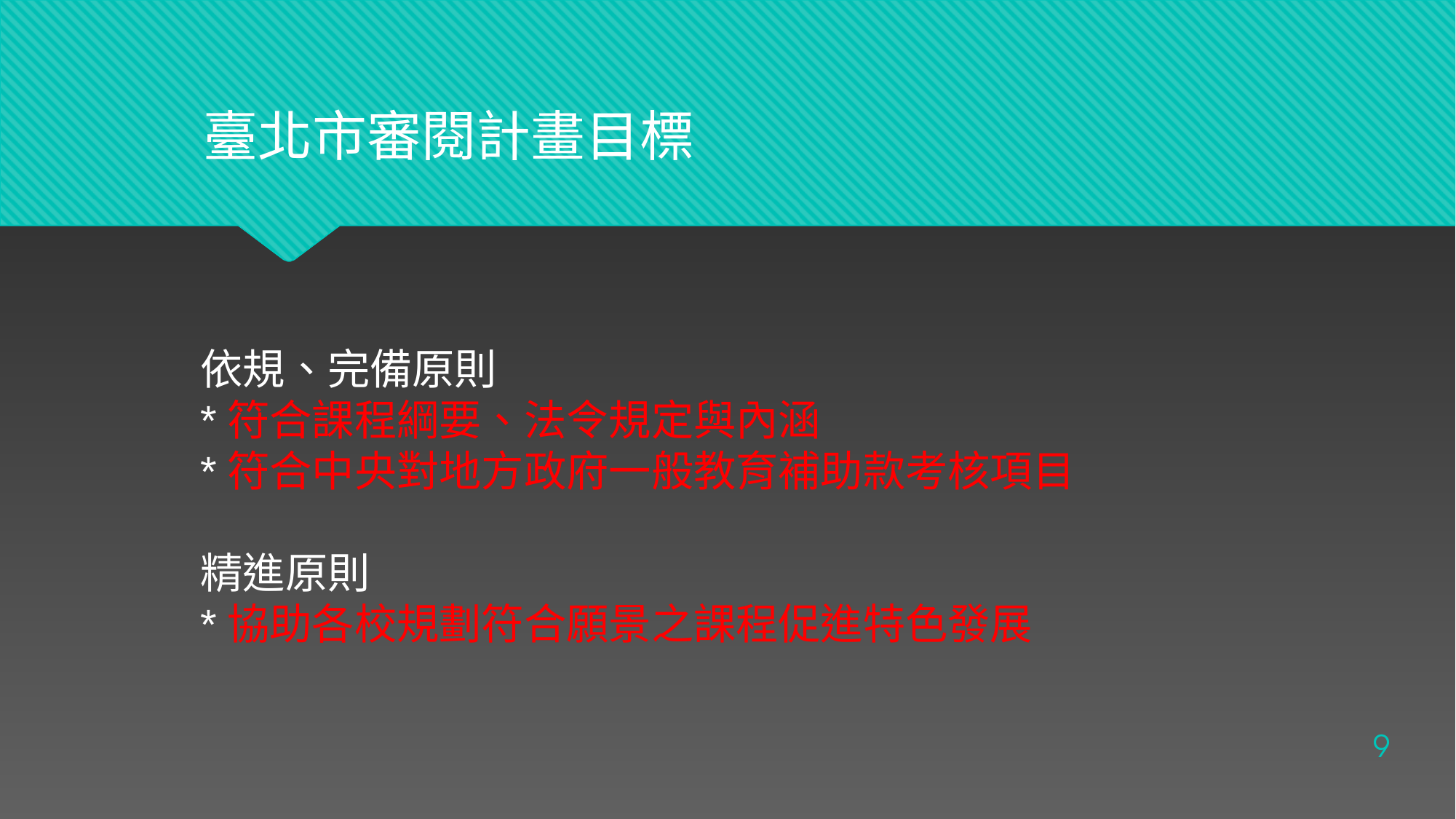

臺北市審閱計畫目標
依規、完備原則
*符合課程綱要、法令規定與內涵
*符合中央對地方政府一般教育補助款考核項目

精進原則
*協助各校規劃符合願景之課程促進特色發展
9